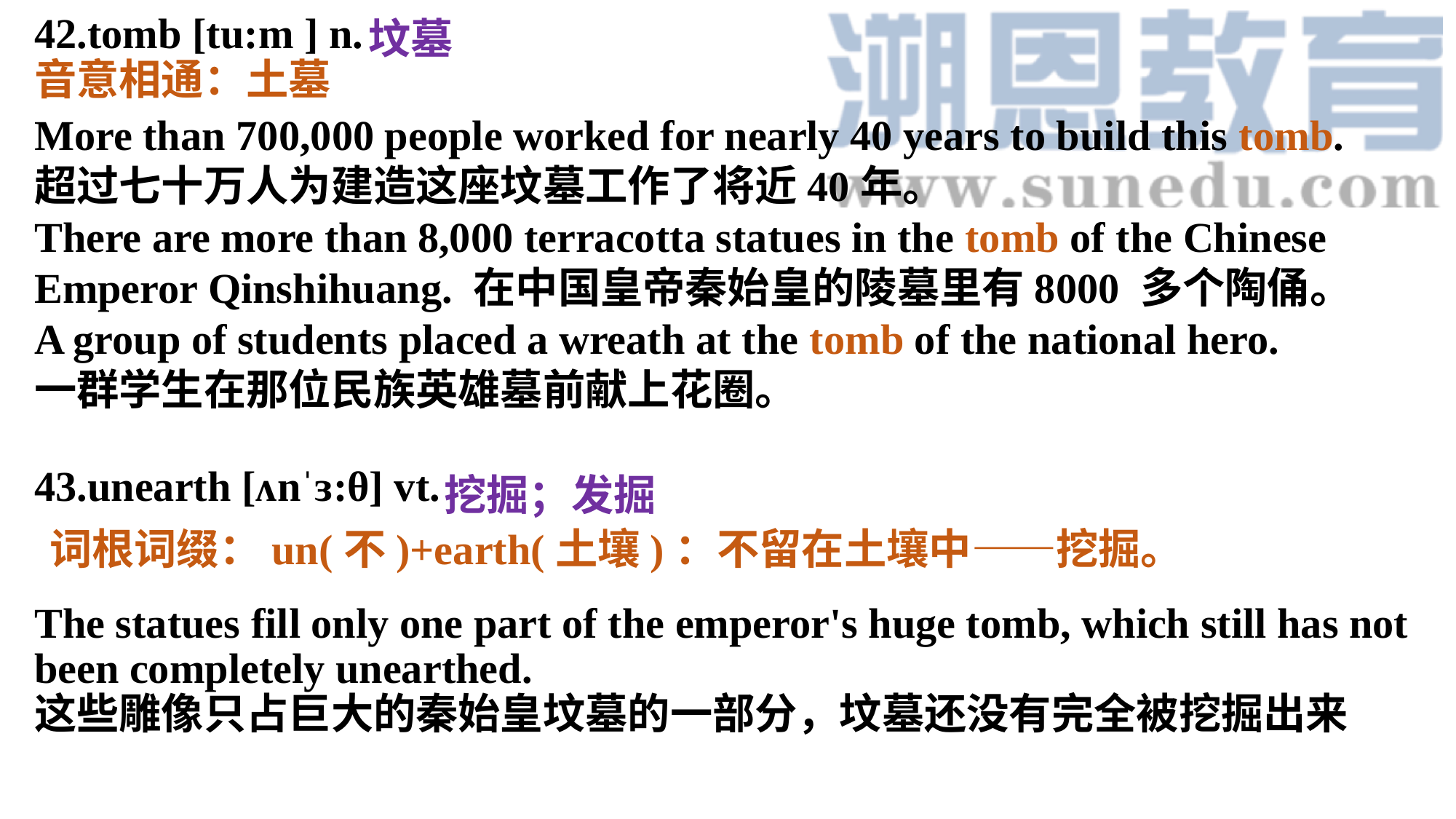

42.tomb [tu:m ] n.

More than 700,000 people worked for nearly 40 years to build this tomb.
超过七十万人为建造这座坟墓工作了将近40年。
There are more than 8,000 terracotta statues in the tomb of the Chinese Emperor Qinshihuang. 在中国皇帝秦始皇的陵墓里有8000 多个陶俑。
A group of students placed a wreath at the tomb of the national hero.
一群学生在那位民族英雄墓前献上花圈。

43.unearth [ʌnˈɜ:θ] vt.

The statues fill only one part of the emperor's huge tomb, which still has not been completely unearthed.
这些雕像只占巨大的秦始皇坟墓的一部分，坟墓还没有完全被挖掘出来
坟墓
音意相通：土墓
挖掘；发掘
词根词缀：un(不)+earth(土壤)：不留在土壤中——挖掘。